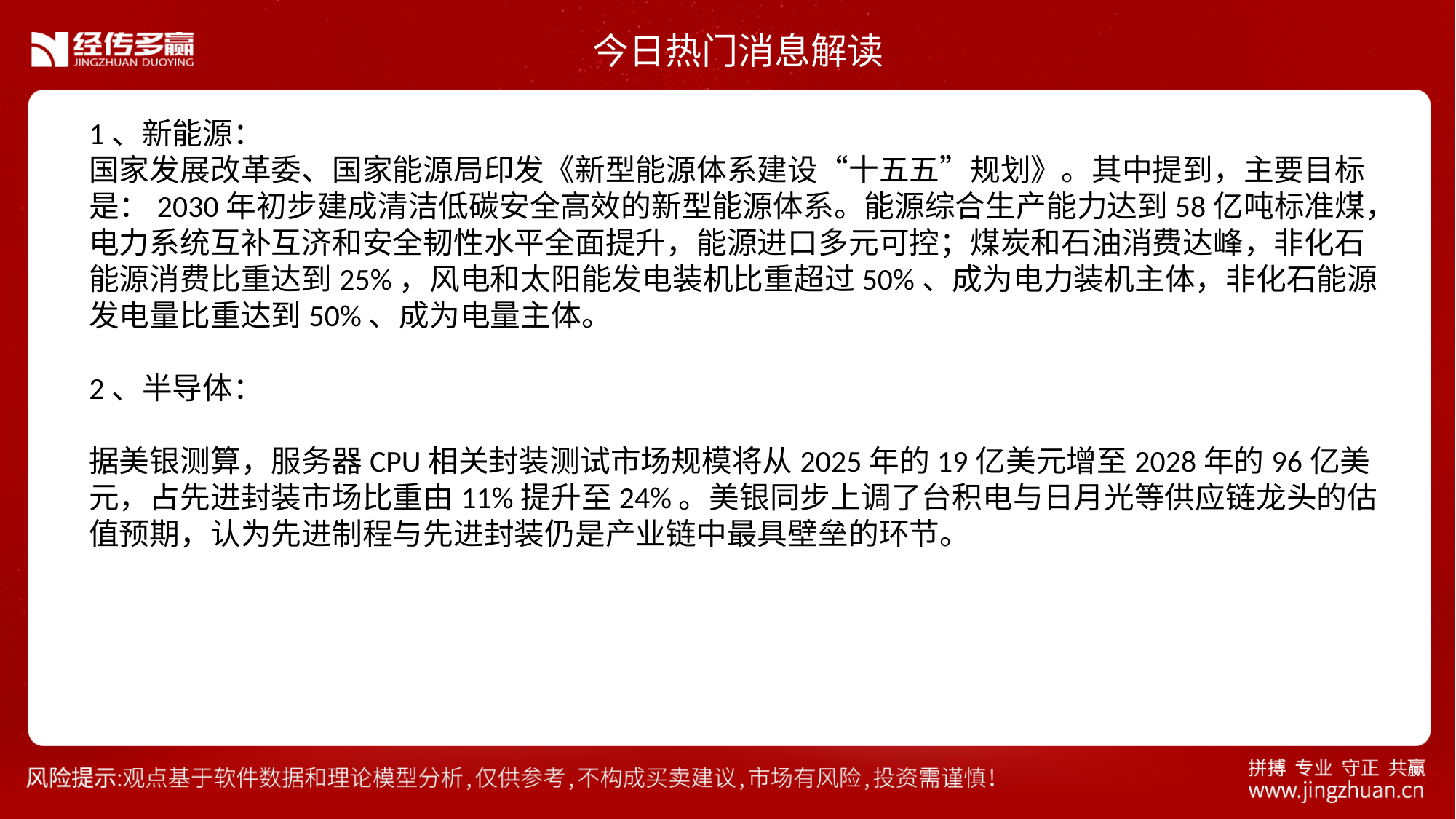

今日热门消息解读
1、新能源：
国家发展改革委、国家能源局印发《新型能源体系建设“十五五”规划》。其中提到，主要目标是：2030年初步建成清洁低碳安全高效的新型能源体系。能源综合生产能力达到58亿吨标准煤，电力系统互补互济和安全韧性水平全面提升，能源进口多元可控；煤炭和石油消费达峰，非化石能源消费比重达到25%，风电和太阳能发电装机比重超过50%、成为电力装机主体，非化石能源发电量比重达到50%、成为电量主体。

2、半导体：

据美银测算，服务器CPU相关封装测试市场规模将从2025年的19亿美元增至2028年的96亿美元，占先进封装市场比重由11%提升至24%。美银同步上调了台积电与日月光等供应链龙头的估值预期，认为先进制程与先进封装仍是产业链中最具壁垒的环节。